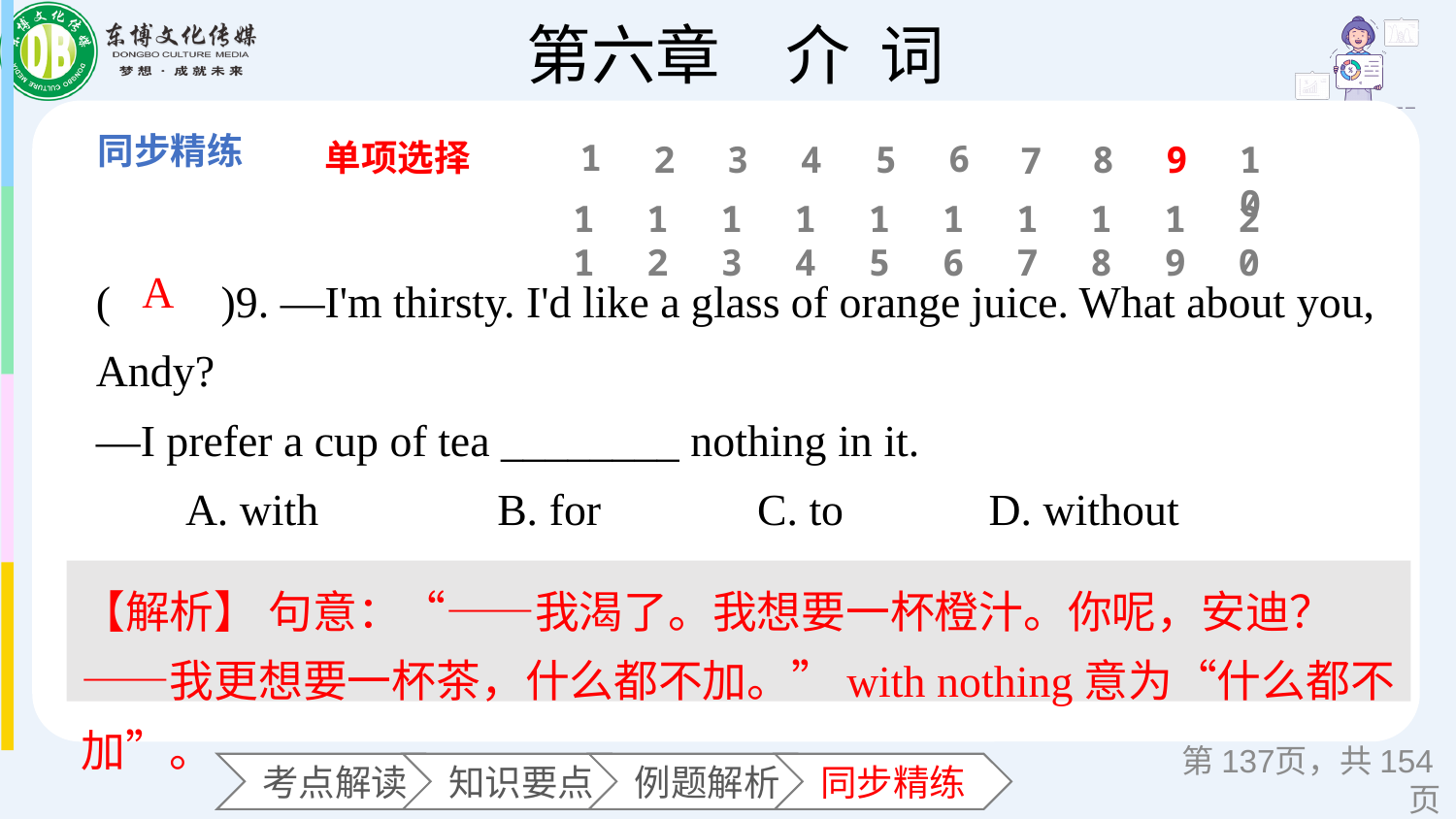

单项选择
1
6
2
3
4
5
8
9
10
7
11
12
13
14
15
16
17
18
19
20
(　　)9. —I'm thirsty. I'd like a glass of orange juice. What about you, Andy?
—I prefer a cup of tea ________ nothing in it.
        A. with                B. for              C. to             D. without
A
【解析】 句意：“——我渴了。我想要一杯橙汁。你呢，安迪？——我更想要一杯茶，什么都不加。”with nothing意为“什么都不加”。
第137页，共154页